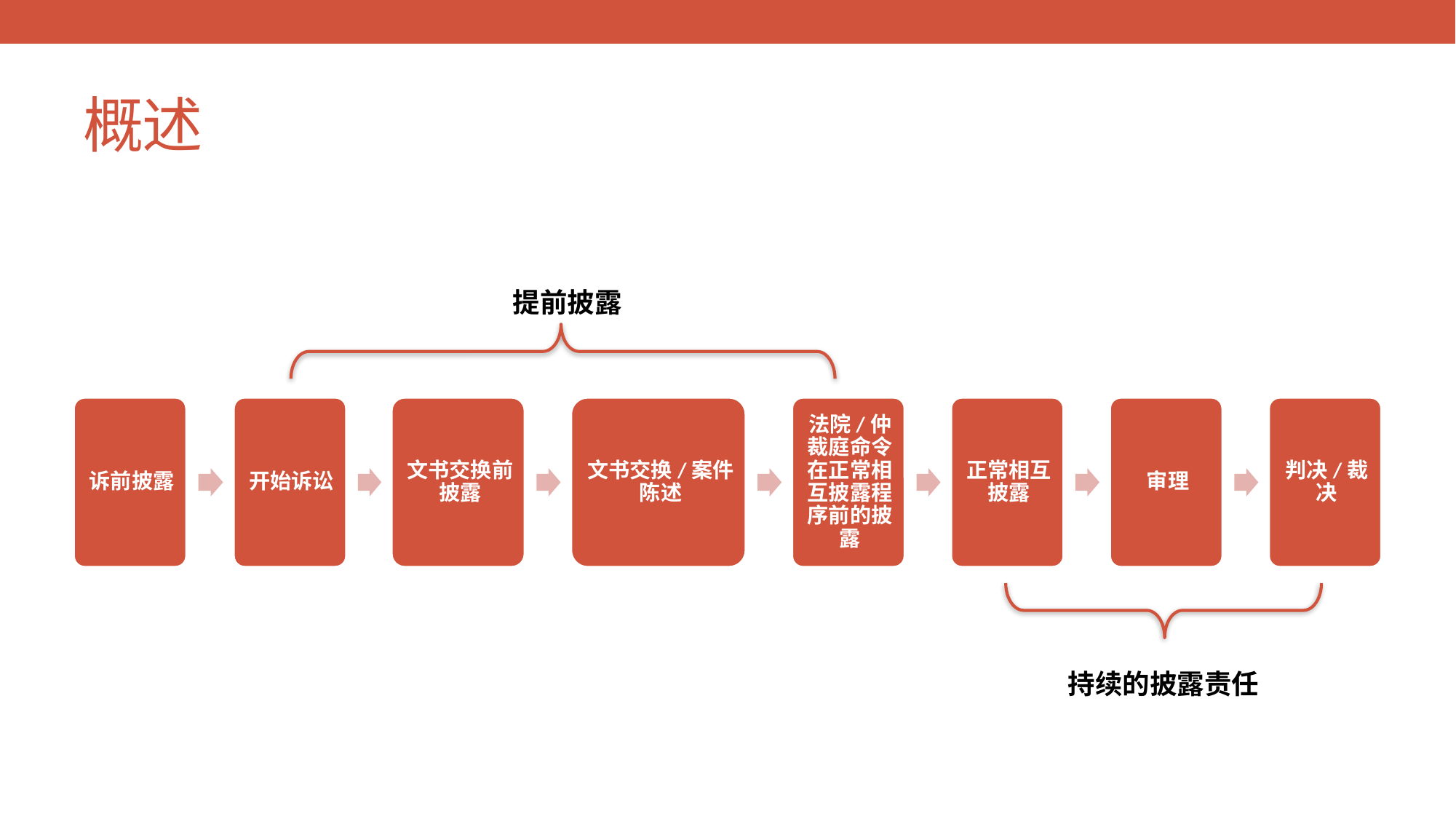

# 概述

诉前披露

开始诉讼

文书交换前披露

文书交换/案件陈述

法院/仲裁庭命令在正常相互披露程序前的披露

正常相互披露

审理

判决/裁决
                提前披露

持续的披露责任